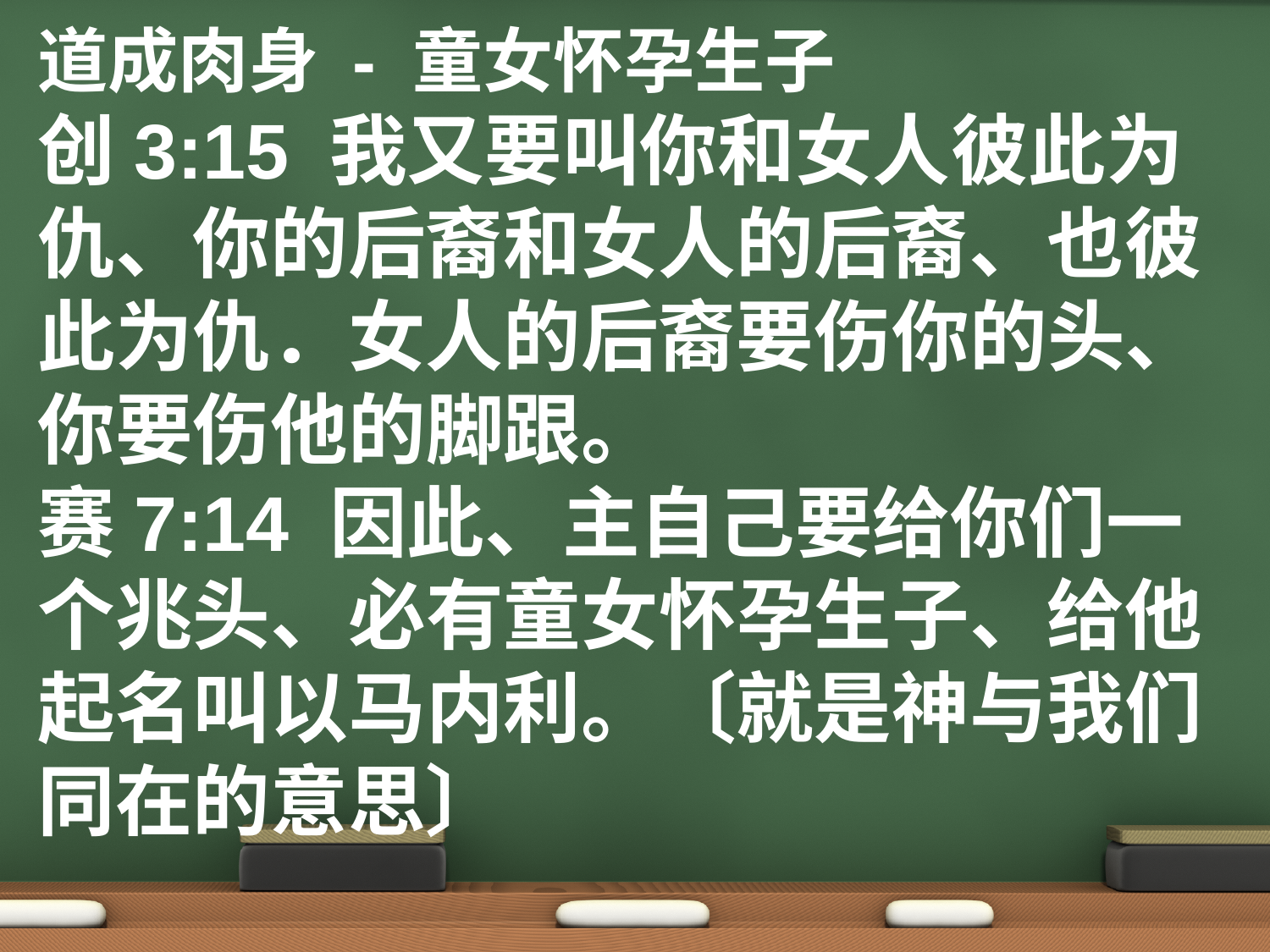

道成肉身 - 童女怀孕生子
创3:15 我又要叫你和女人彼此为仇、你的后裔和女人的后裔、也彼此为仇．女人的后裔要伤你的头、你要伤他的脚跟。
赛7:14 因此、主自己要给你们一个兆头、必有童女怀孕生子、给他起名叫以马内利。〔就是神与我们同在的意思〕